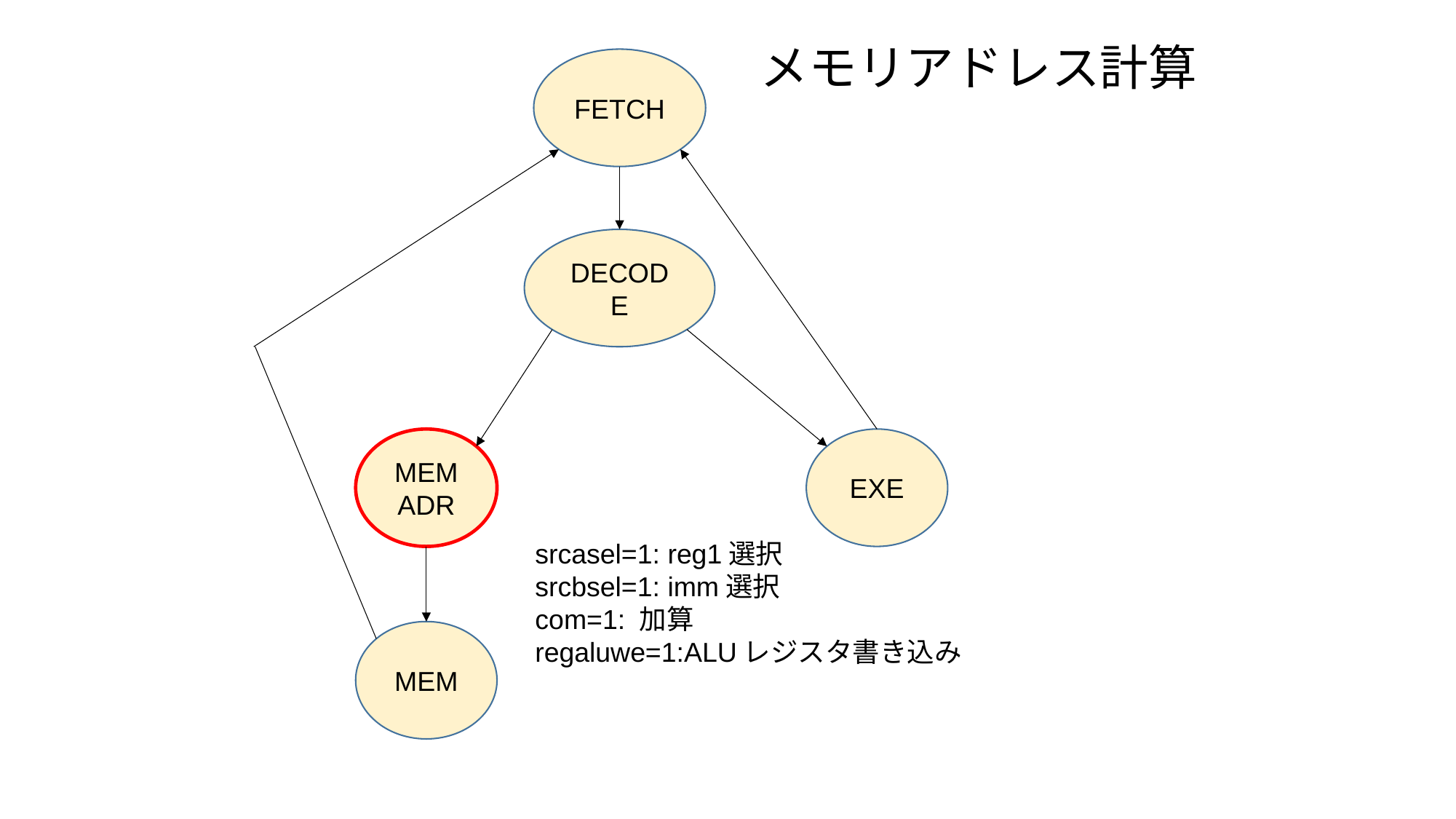

メモリアドレス計算
FETCH
DECODE
MEMADR
EXE
srcasel=1: reg1選択
srcbsel=1: imm選択
com=1: 加算
regaluwe=1:ALUレジスタ書き込み

MEM